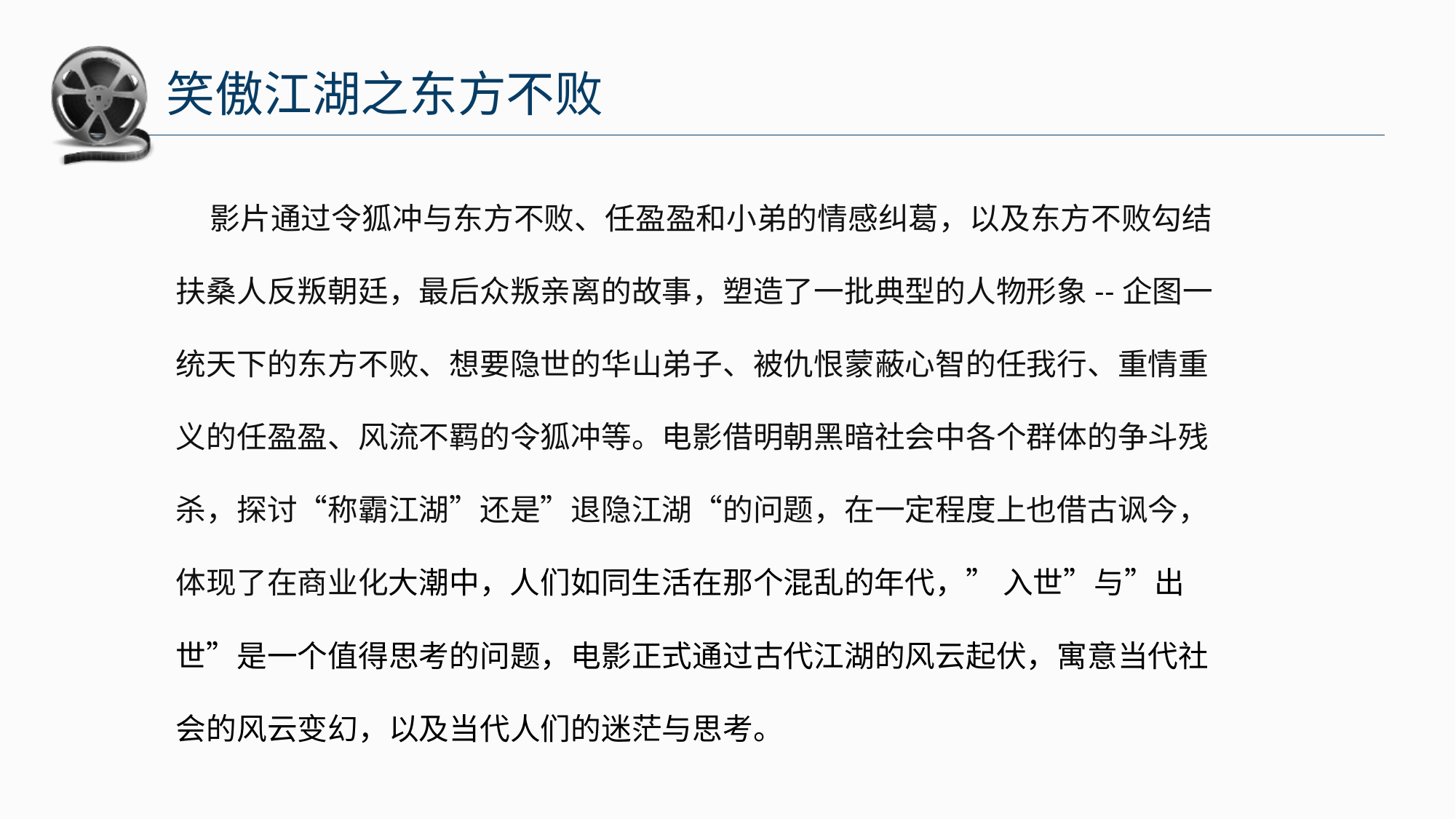

笑傲江湖之东方不败
    影片通过令狐冲与东方不败、任盈盈和小弟的情感纠葛，以及东方不败勾结扶桑人反叛朝廷，最后众叛亲离的故事，塑造了一批典型的人物形象--企图一统天下的东方不败、想要隐世的华山弟子、被仇恨蒙蔽心智的任我行、重情重义的任盈盈、风流不羁的令狐冲等。电影借明朝黑暗社会中各个群体的争斗残杀，探讨“称霸江湖”还是”退隐江湖“的问题，在一定程度上也借古讽今，体现了在商业化大潮中，人们如同生活在那个混乱的年代，” 入世”与”出世”是一个值得思考的问题，电影正式通过古代江湖的风云起伏，寓意当代社会的风云变幻，以及当代人们的迷茫与思考。